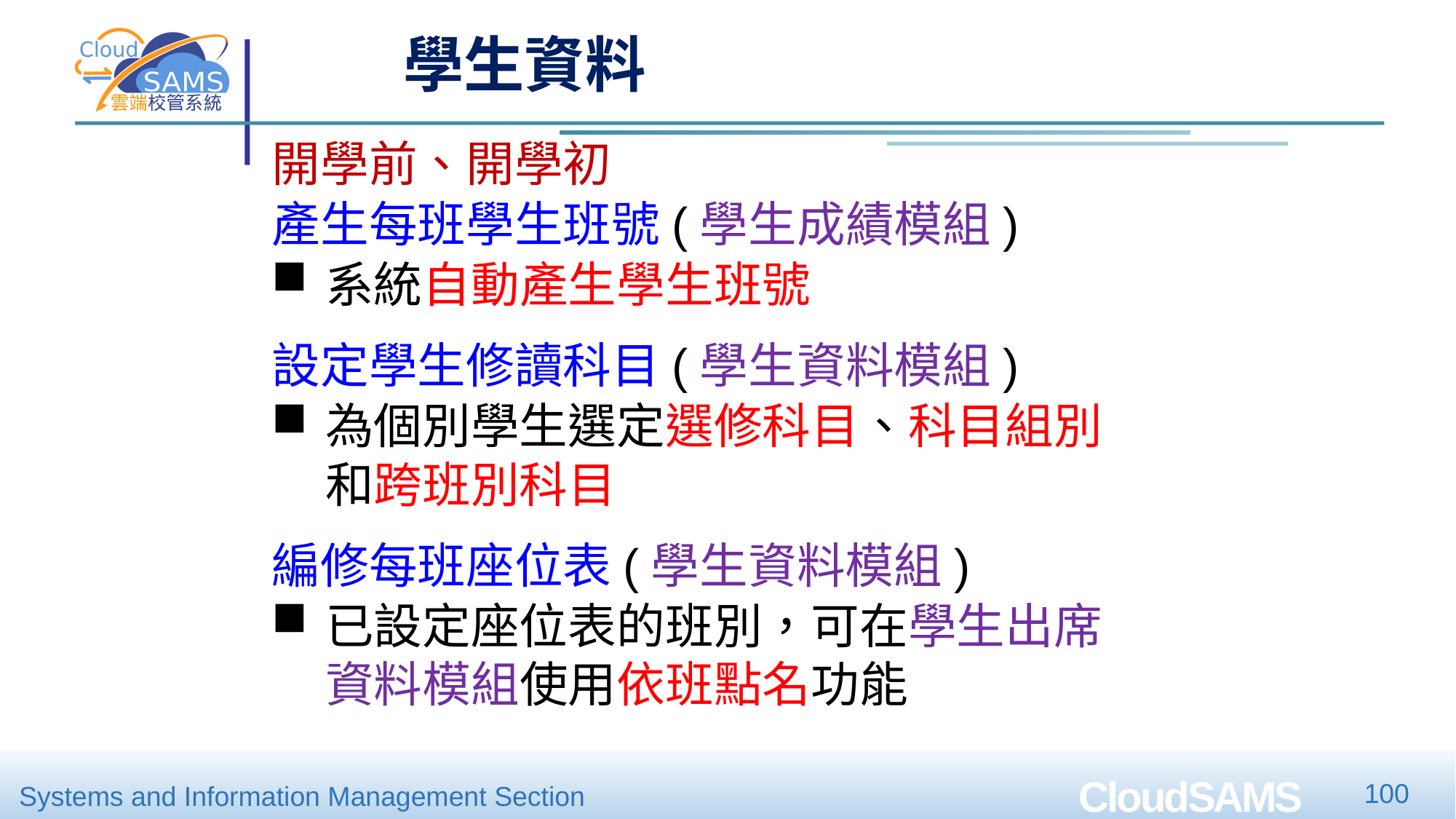

學生資料
開學前、開學初
產生每班學生班號(學生成績模組)
系統自動產生學生班號

設定學生修讀科目(學生資料模組)
為個別學生選定選修科目、科目組別和跨班別科目

編修每班座位表(學生資料模組)
已設定座位表的班別，可在學生出席資料模組使用依班點名功能
100